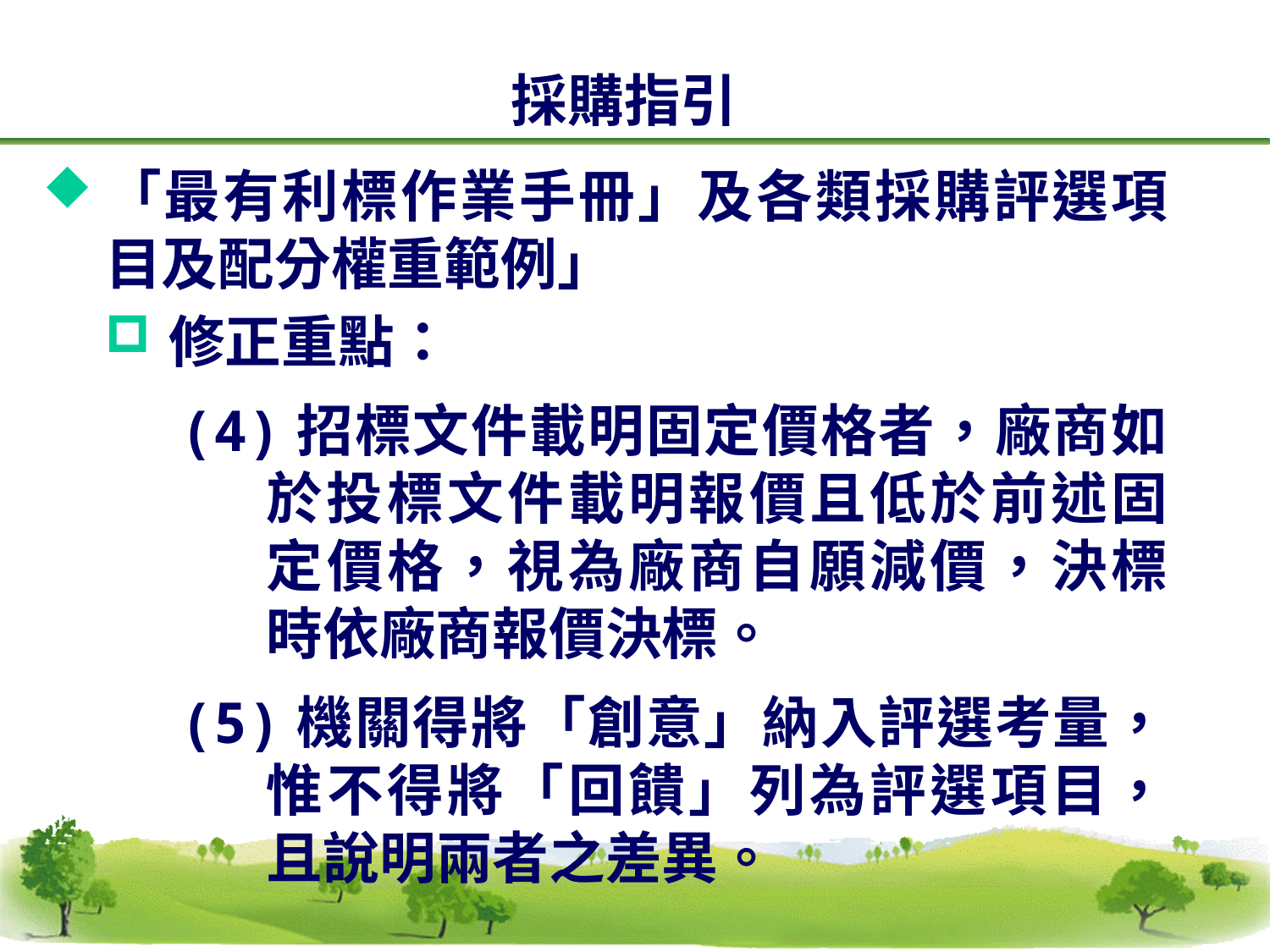

採購指引
「最有利標作業手冊」及各類採購評選項目及配分權重範例」
修正重點：
(4)招標文件載明固定價格者，廠商如於投標文件載明報價且低於前述固定價格，視為廠商自願減價，決標時依廠商報價決標。
(5)機關得將「創意」納入評選考量，惟不得將「回饋」列為評選項目，且說明兩者之差異。